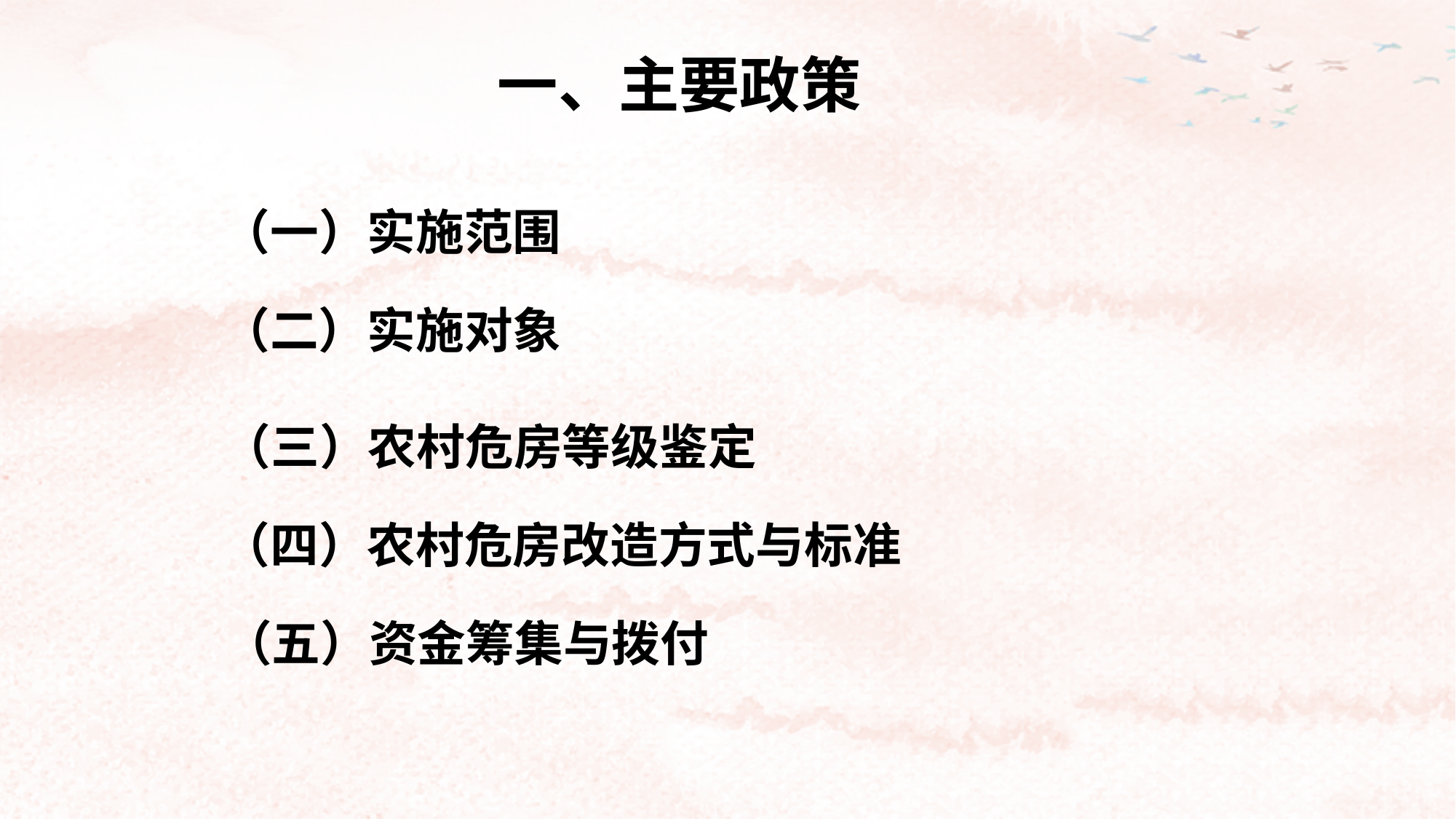

一、主要政策
（一）实施范围
（二）实施对象
（三）农村危房等级鉴定
（四）农村危房改造方式与标准
（五）资金筹集与拨付
4